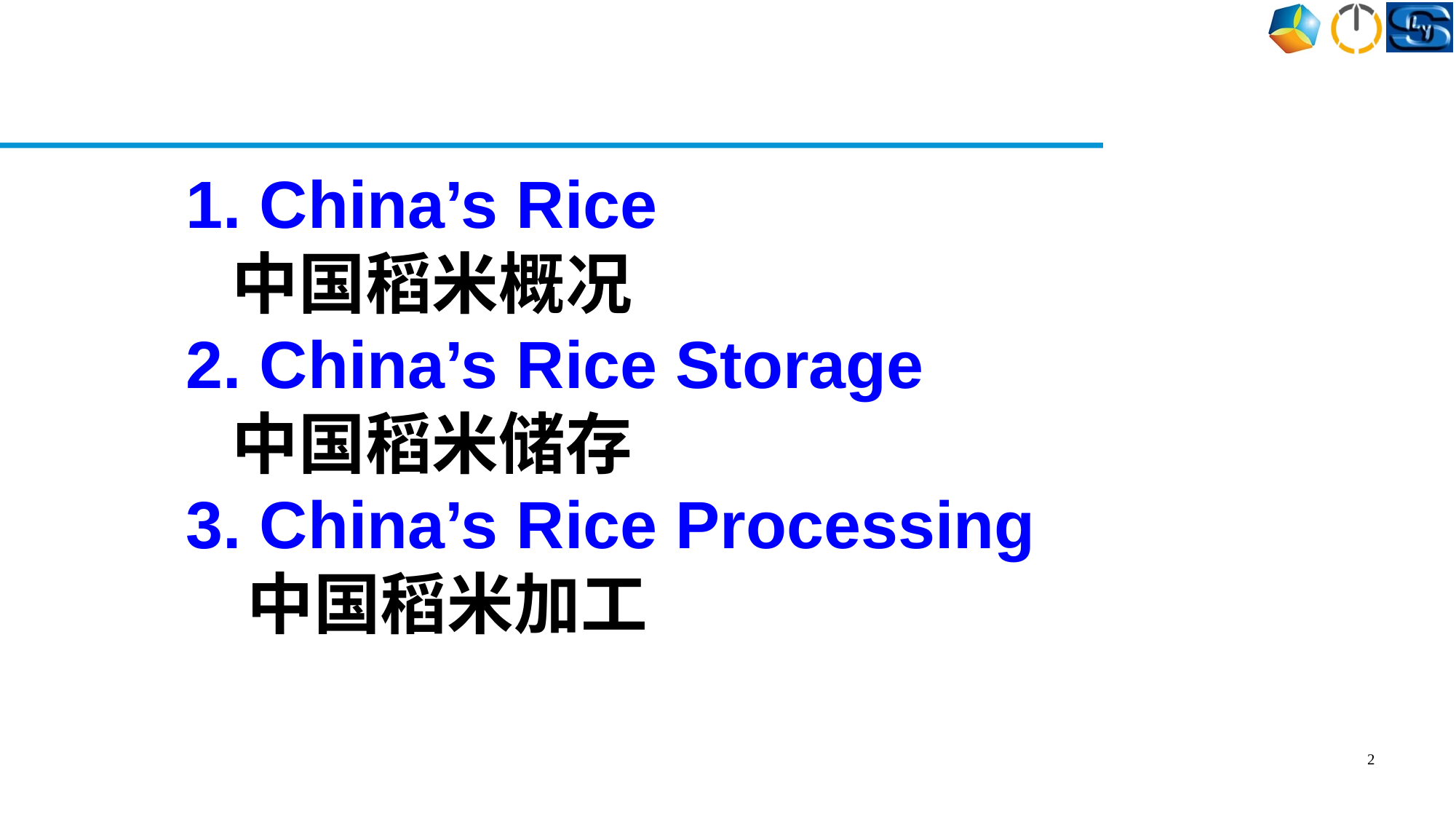

1. China’s Rice
  中国稻米概况
2. China’s Rice Storage
  中国稻米储存
3. China’s Rice Processing
   中国稻米加工
2